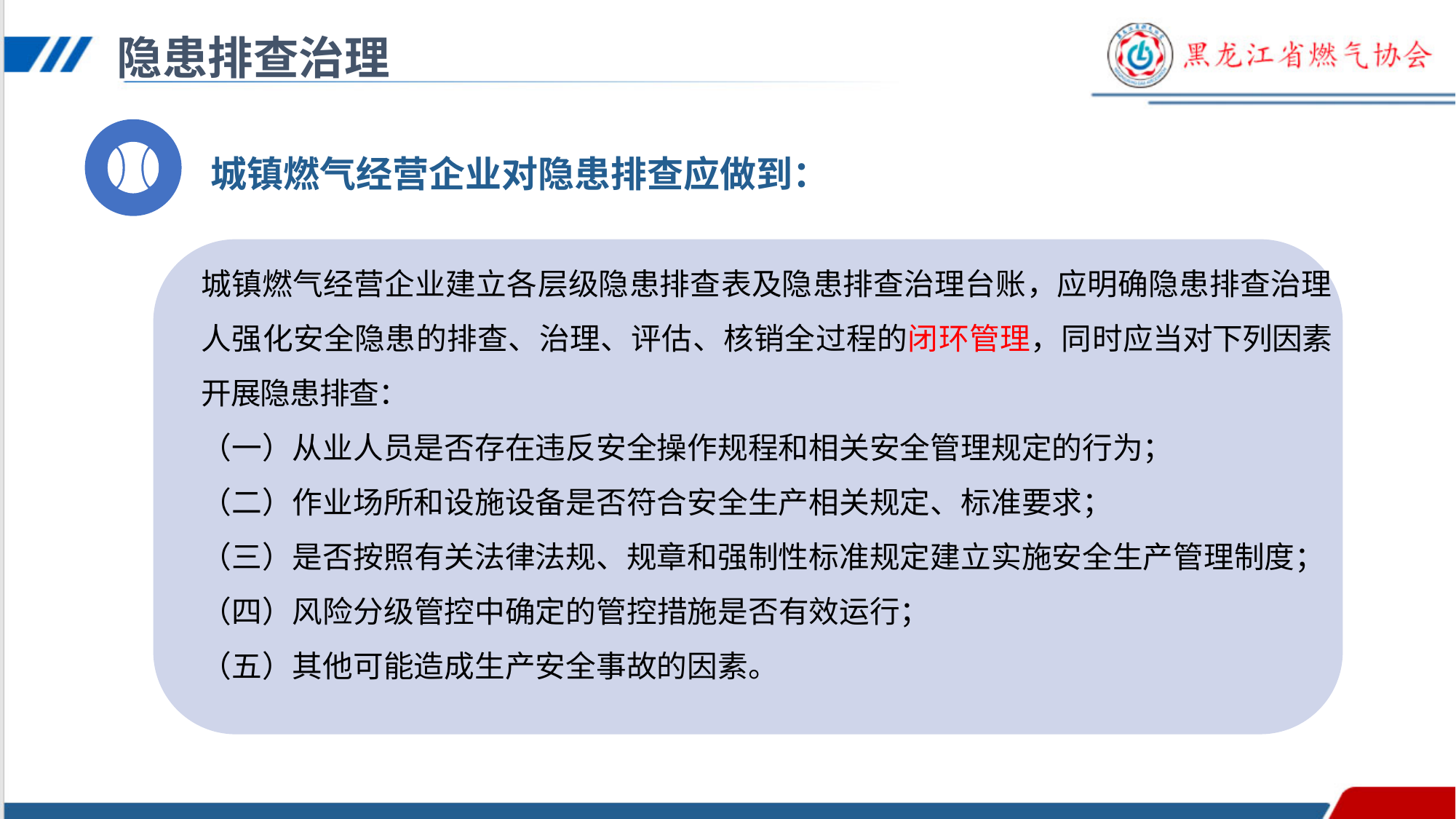

隐患排查治理

城镇燃气经营企业对隐患排查应做到：

城镇燃气经营企业建立各层级隐患排查表及隐患排查治理台账，应明确隐患排查治理人强化安全隐患的排查、治理、评估、核销全过程的闭环管理，同时应当对下列因素开展隐患排查：
（一）从业人员是否存在违反安全操作规程和相关安全管理规定的行为；
（二）作业场所和设施设备是否符合安全生产相关规定、标准要求；
（三）是否按照有关法律法规、规章和强制性标准规定建立实施安全生产管理制度；
（四）风险分级管控中确定的管控措施是否有效运行；
（五）其他可能造成生产安全事故的因素。